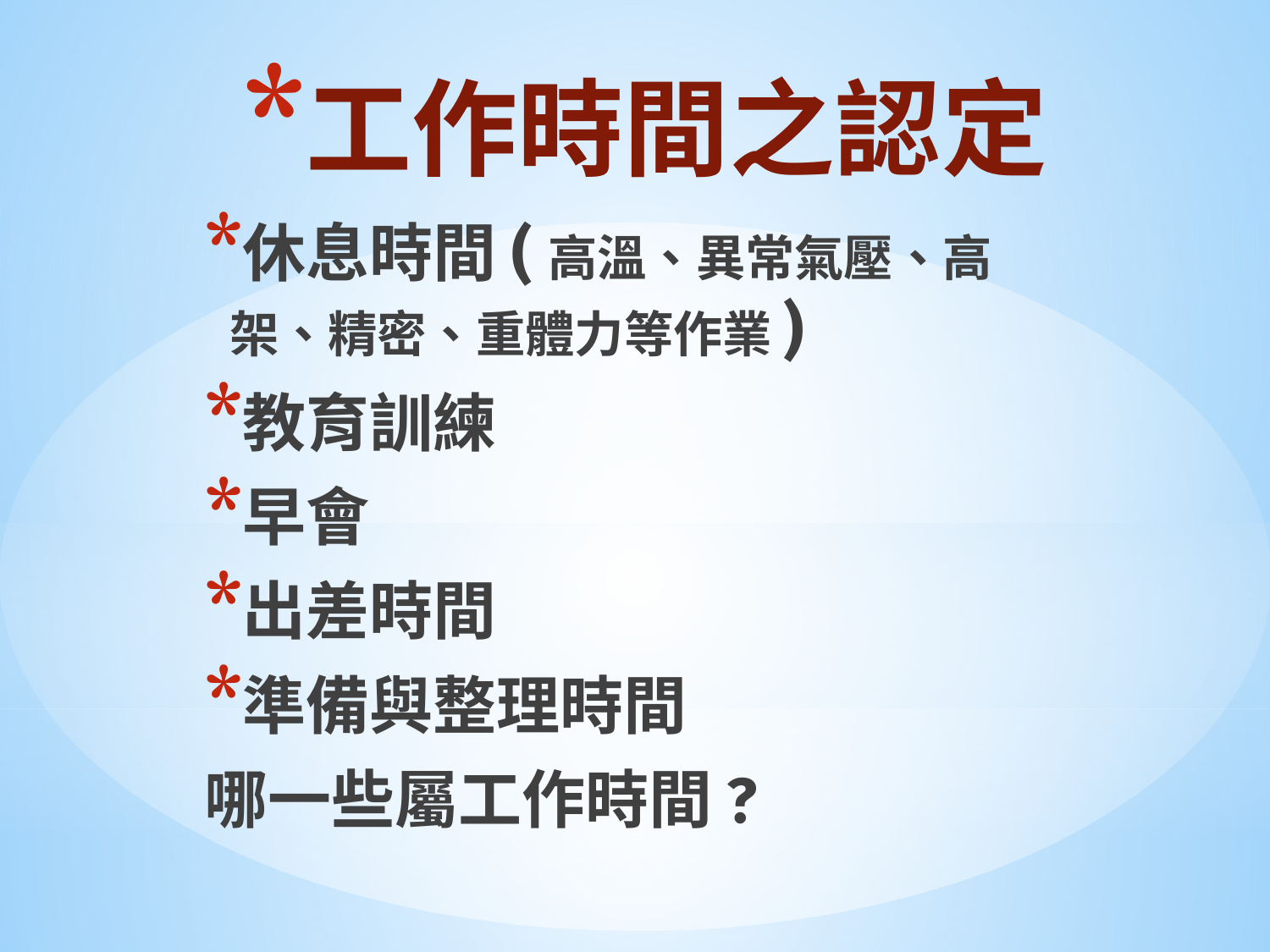

# 工作時間之認定
休息時間(高溫、異常氣壓、高架、精密、重體力等作業)
教育訓練
早會
出差時間
準備與整理時間
哪一些屬工作時間?